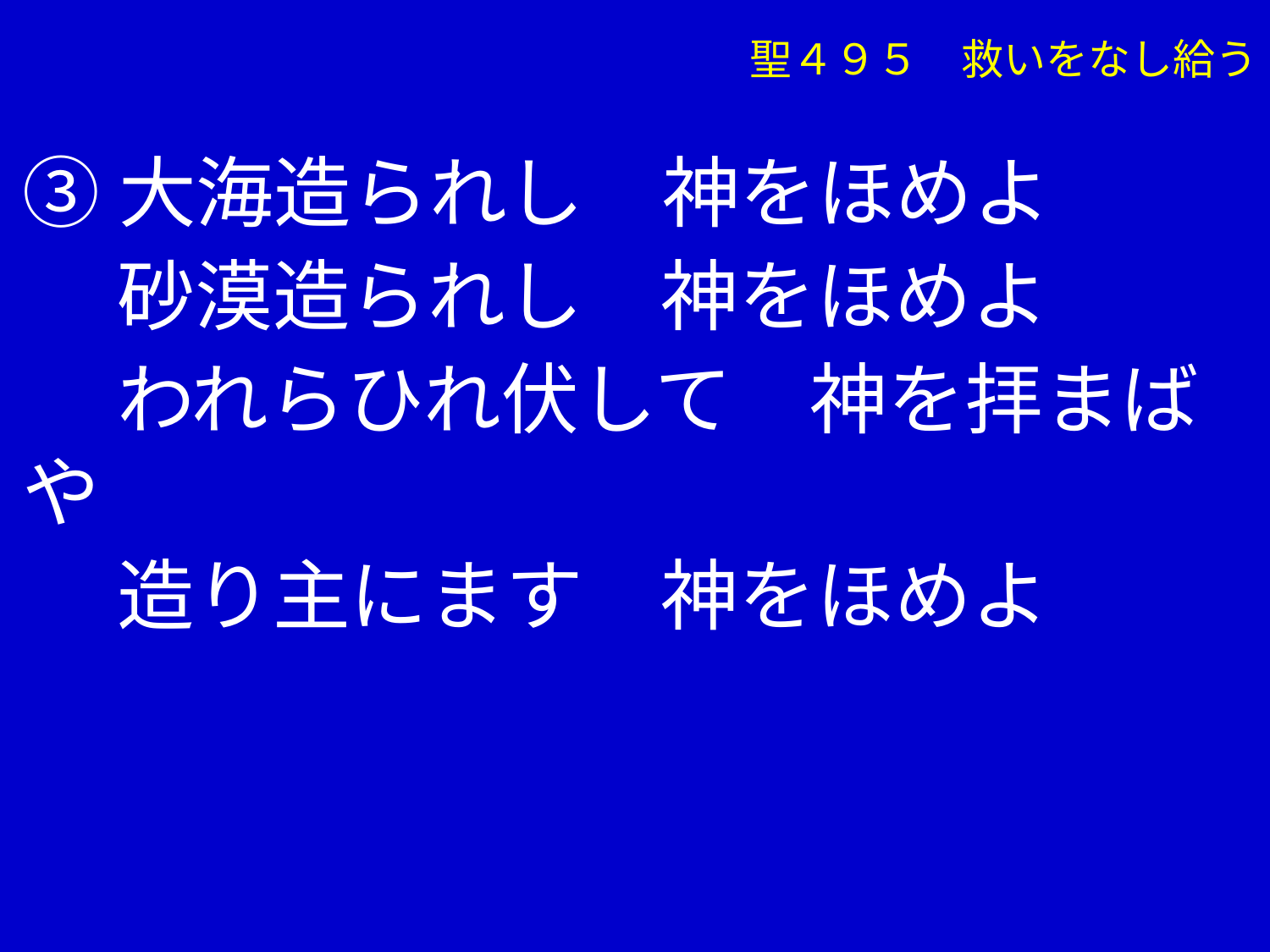

聖４９５　救いをなし給う
➂大海造られし　神をほめよ
　 砂漠造られし　神をほめよ
　 われらひれ伏して　神を拝まばや
　 造り主にます　神をほめよ